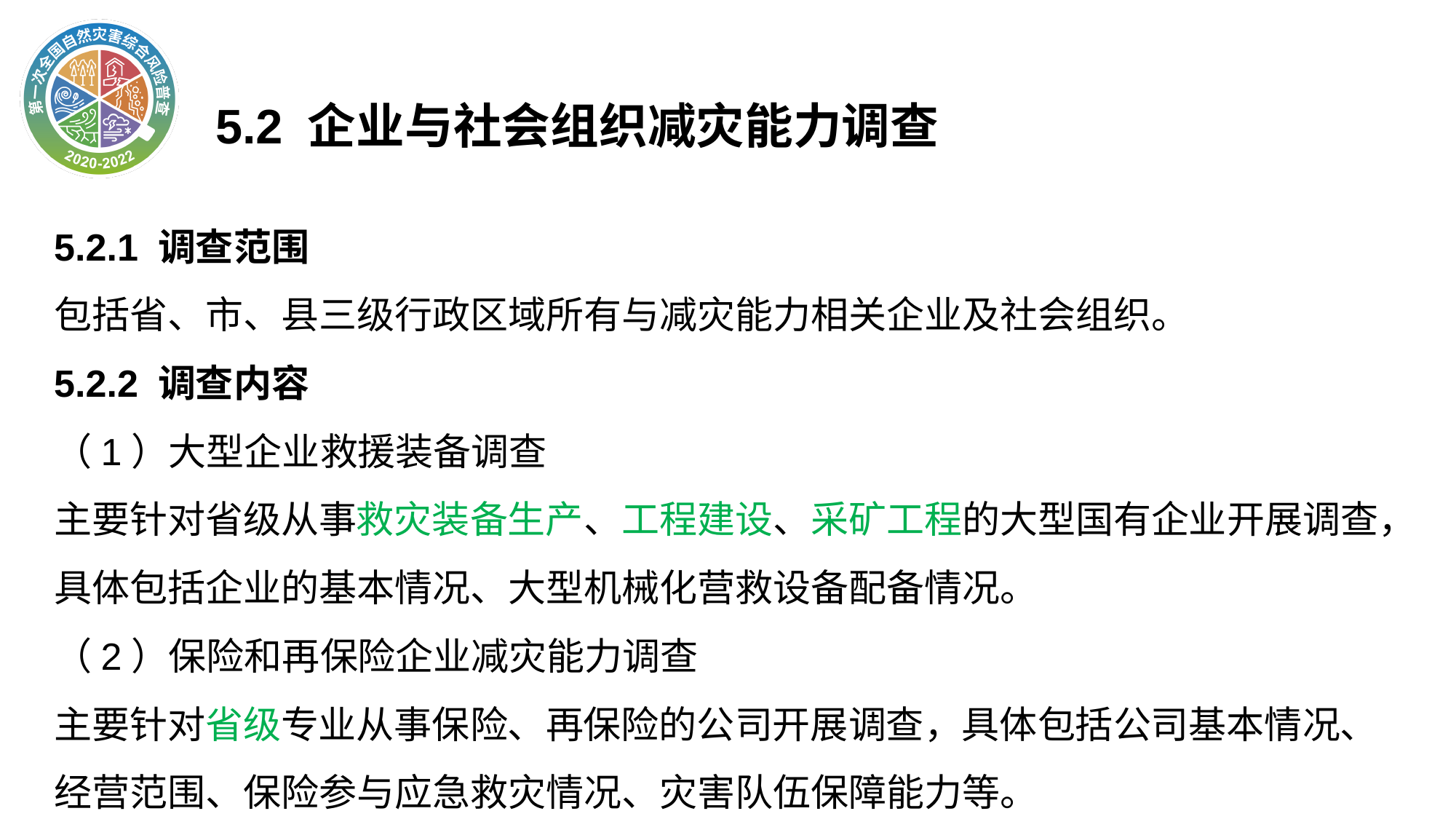

5.2 企业与社会组织减灾能力调查

5.2.1 调查范围
包括省、市、县三级行政区域所有与减灾能力相关企业及社会组织。
5.2.2 调查内容
（1）大型企业救援装备调查
主要针对省级从事救灾装备生产、工程建设、采矿工程的大型国有企业开展调查，具体包括企业的基本情况、大型机械化营救设备配备情况。
（2）保险和再保险企业减灾能力调查
主要针对省级专业从事保险、再保险的公司开展调查，具体包括公司基本情况、经营范围、保险参与应急救灾情况、灾害队伍保障能力等。